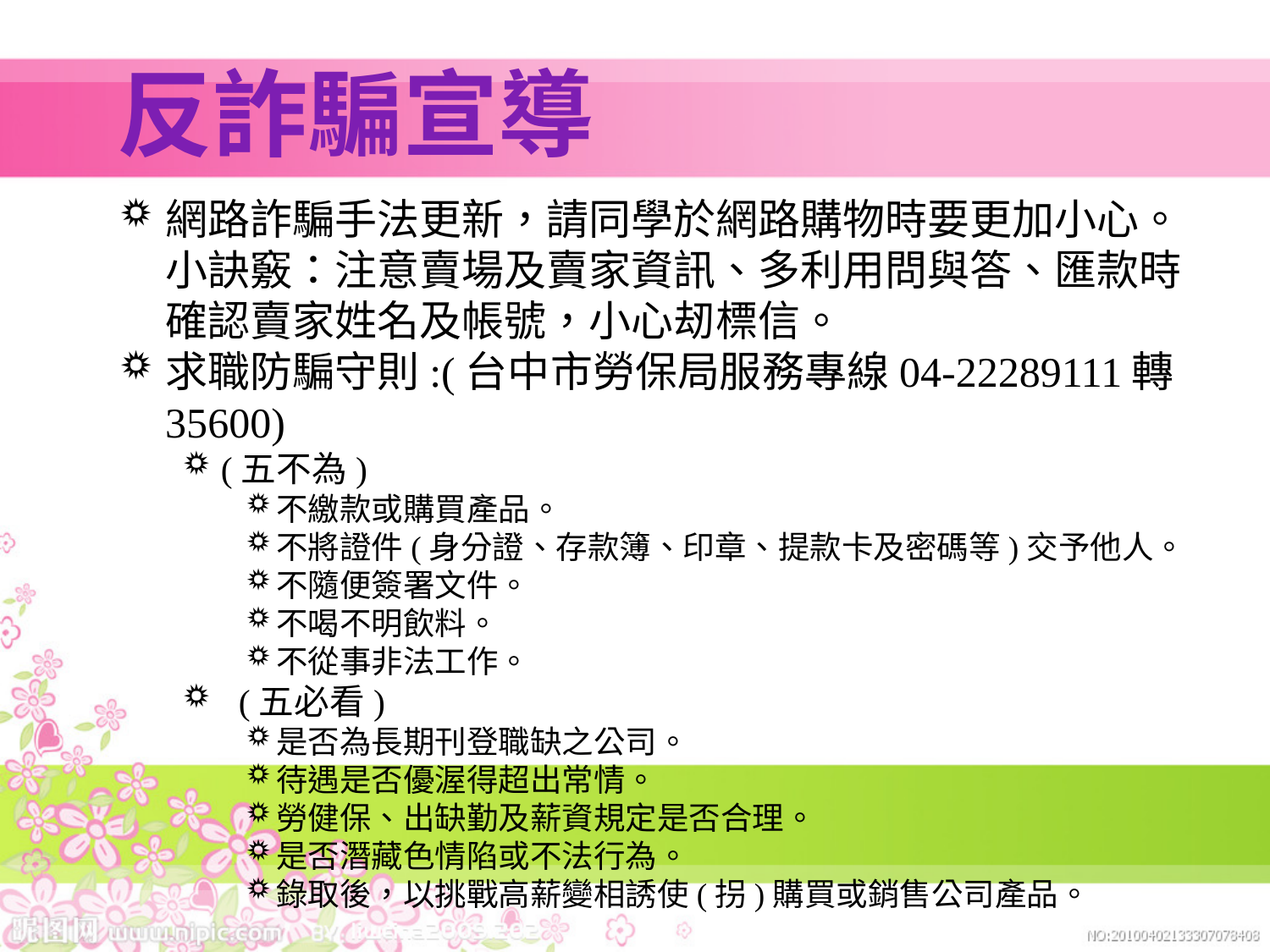

# 反詐騙宣導
網路詐騙手法更新，請同學於網路購物時要更加小心。小訣竅：注意賣場及賣家資訊、多利用問與答、匯款時確認賣家姓名及帳號，小心刼標信。
求職防騙守則:(台中市勞保局服務專線04-22289111轉35600)
(五不為)
不繳款或購買產品。
不將證件(身分證、存款簿、印章、提款卡及密碼等)交予他人。
不隨便簽署文件。
不喝不明飲料。
不從事非法工作。
  (五必看)
是否為長期刊登職缺之公司。
待遇是否優渥得超出常情。
勞健保、出缺勤及薪資規定是否合理。
是否潛藏色情陷或不法行為。
錄取後，以挑戰高薪變相誘使(拐)購買或銷售公司產品。